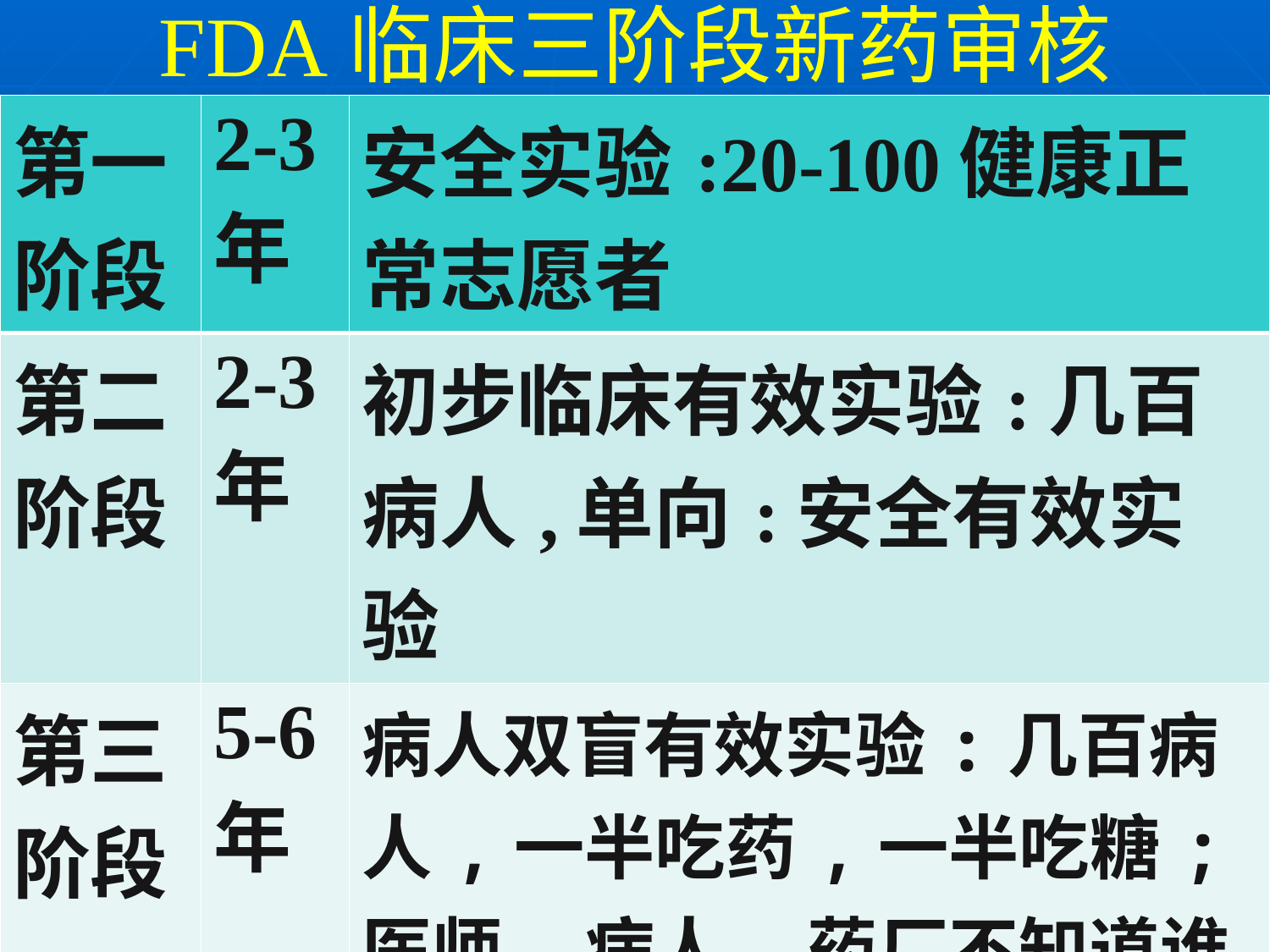

FDA临床三阶段新药审核
| 第一阶段 | 2-3年 | 安全实验:20-100健康正常志愿者 |
| --- | --- | --- |
| 第二阶段 | 2-3年 | 初步临床有效实验:几百病人,单向:安全有效实验 |
| 第三阶段 | 5-6年 | 病人双盲有效实验:几百病人,一半吃药,一半吃糖;医师,病人,药厂不知道谁吃药,谁吃糖;避免心理暗示作用 |
|  |  |  |